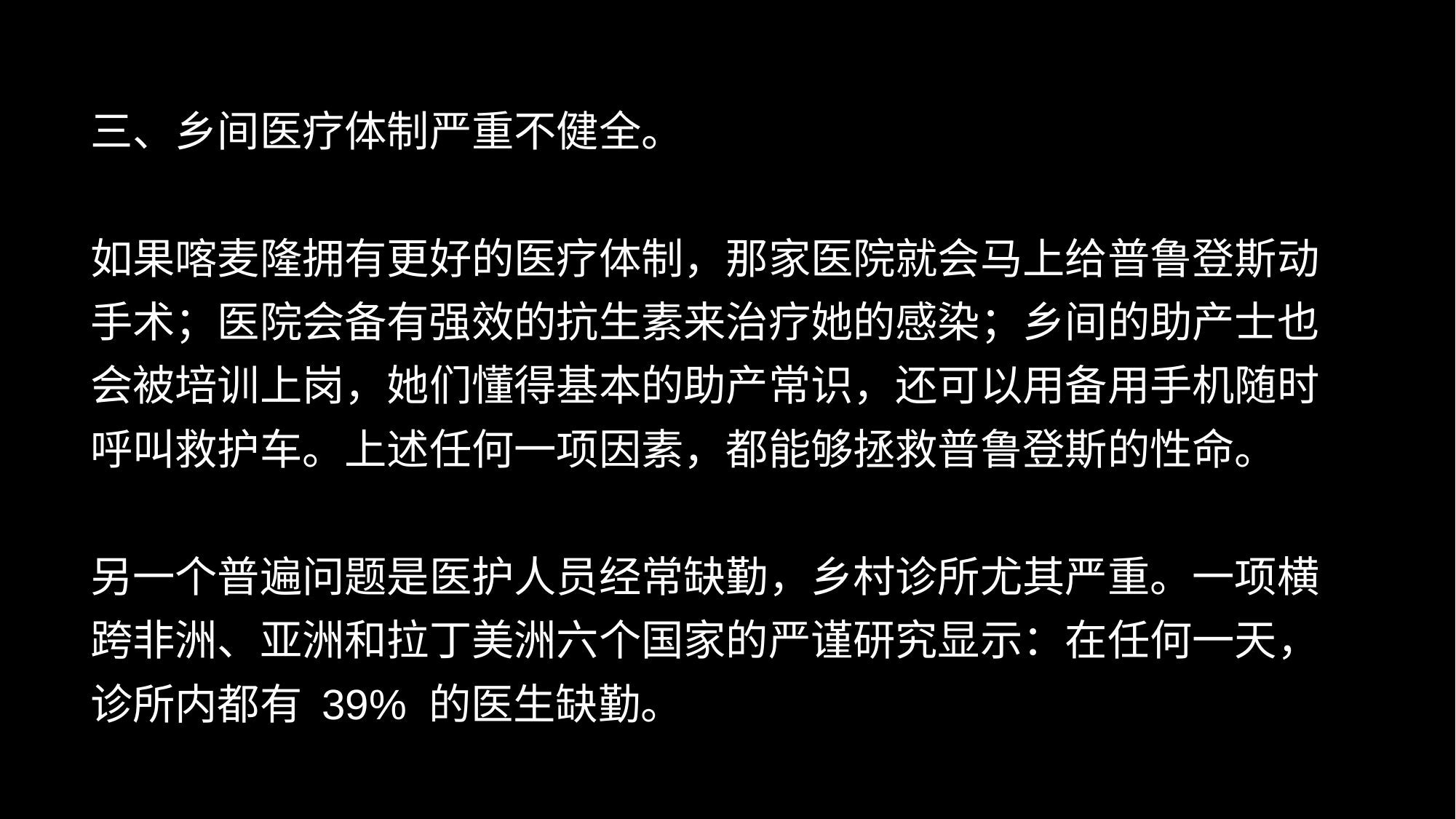

#
三、乡间医疗体制严重不健全。

如果喀麦隆拥有更好的医疗体制，那家医院就会马上给普鲁登斯动手术；医院会备有强效的抗生素来治疗她的感染；乡间的助产士也会被培训上岗，她们懂得基本的助产常识，还可以用备用手机随时呼叫救护车。上述任何一项因素，都能够拯救普鲁登斯的性命。

另一个普遍问题是医护人员经常缺勤，乡村诊所尤其严重。一项横跨非洲、亚洲和拉丁美洲六个国家的严谨研究显示：在任何一天，诊所内都有 39% 的医生缺勤。